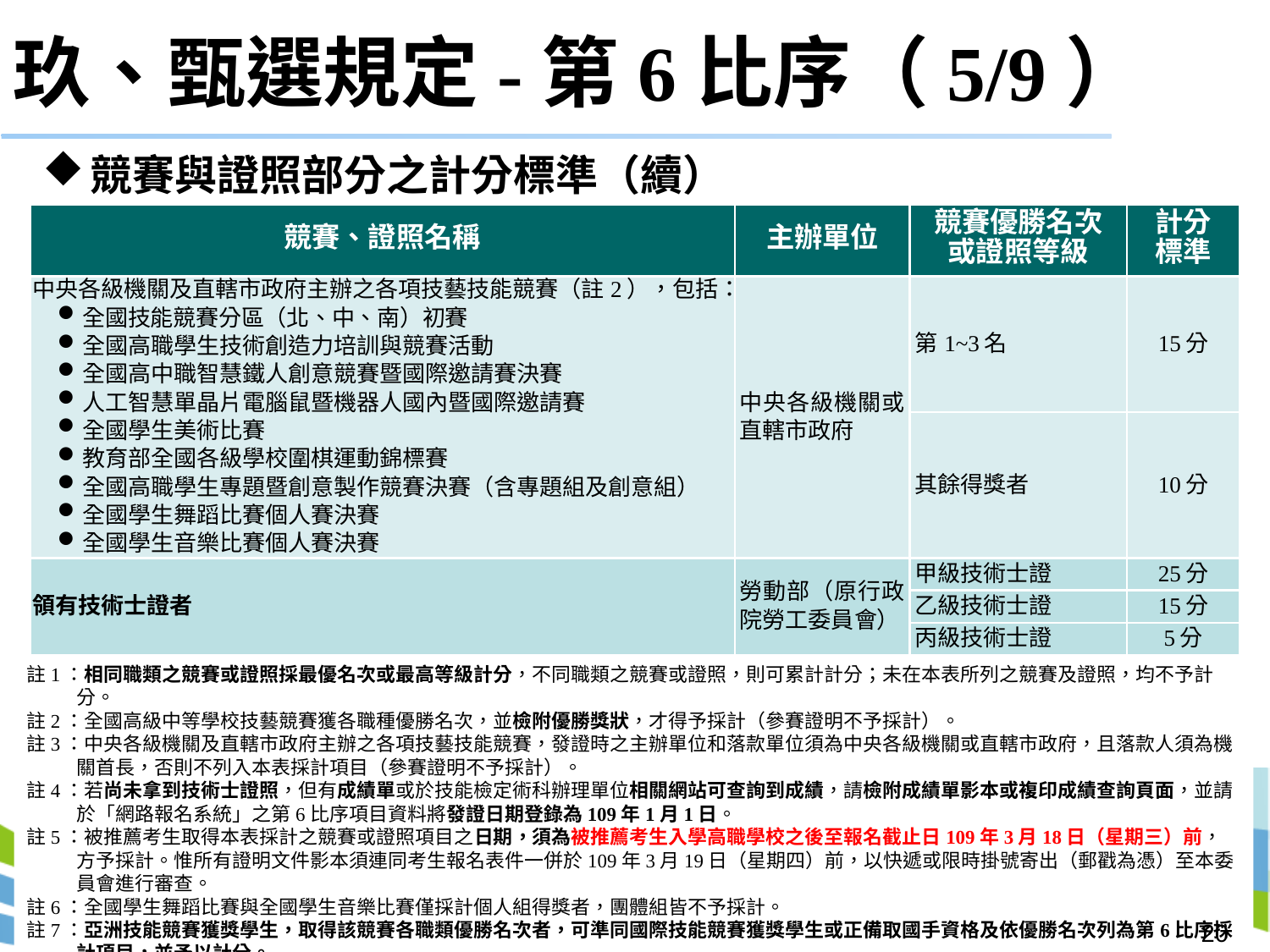

# 玖、甄選規定-第6比序（5/9）
競賽與證照部分之計分標準（續）
| 競賽、證照名稱 | 主辦單位 | 競賽優勝名次 或證照等級 | 計分 標準 |
| --- | --- | --- | --- |
| 中央各級機關及直轄市政府主辦之各項技藝技能競賽（註2），包括： 全國技能競賽分區（北、中、南）初賽 全國高職學生技術創造力培訓與競賽活動 全國高中職智慧鐵人創意競賽暨國際邀請賽決賽 人工智慧單晶片電腦鼠暨機器人國內暨國際邀請賽 全國學生美術比賽 教育部全國各級學校圍棋運動錦標賽 全國高職學生專題暨創意製作競賽決賽（含專題組及創意組） 全國學生舞蹈比賽個人賽決賽 全國學生音樂比賽個人賽決賽 | 中央各級機關或直轄市政府 | 第1~3名 | 15分 |
|  |  | 其餘得獎者 | 10分 |
| 領有技術士證者 | 勞動部（原行政院勞工委員會） | 甲級技術士證 | 25分 |
|  |  | 乙級技術士證 | 15分 |
|  |  | 丙級技術士證 | 5分 |
註1：相同職類之競賽或證照採最優名次或最高等級計分，不同職類之競賽或證照，則可累計計分；未在本表所列之競賽及證照，均不予計分。
註2：全國高級中等學校技藝競賽獲各職種優勝名次，並檢附優勝獎狀，才得予採計（參賽證明不予採計）。
註3：中央各級機關及直轄市政府主辦之各項技藝技能競賽，發證時之主辦單位和落款單位須為中央各級機關或直轄市政府，且落款人須為機關首長，否則不列入本表採計項目（參賽證明不予採計）。
註4：若尚未拿到技術士證照，但有成績單或於技能檢定術科辦理單位相關網站可查詢到成績，請檢附成績單影本或複印成績查詢頁面，並請於「網路報名系統」之第6比序項目資料將發證日期登錄為109年1月1日。
註5：被推薦考生取得本表採計之競賽或證照項目之日期，須為被推薦考生入學高職學校之後至報名截止日109年3月18日（星期三）前，方予採計。惟所有證明文件影本須連同考生報名表件一併於109年3月19日（星期四）前，以快遞或限時掛號寄出（郵戳為憑）至本委員會進行審查。
註6：全國學生舞蹈比賽與全國學生音樂比賽僅採計個人組得獎者，團體組皆不予採計。
註7：亞洲技能競賽獲獎學生，取得該競賽各職類優勝名次者，可準同國際技能競賽獲獎學生或正備取國手資格及依優勝名次列為第6比序採計項目，並予以計分。
20